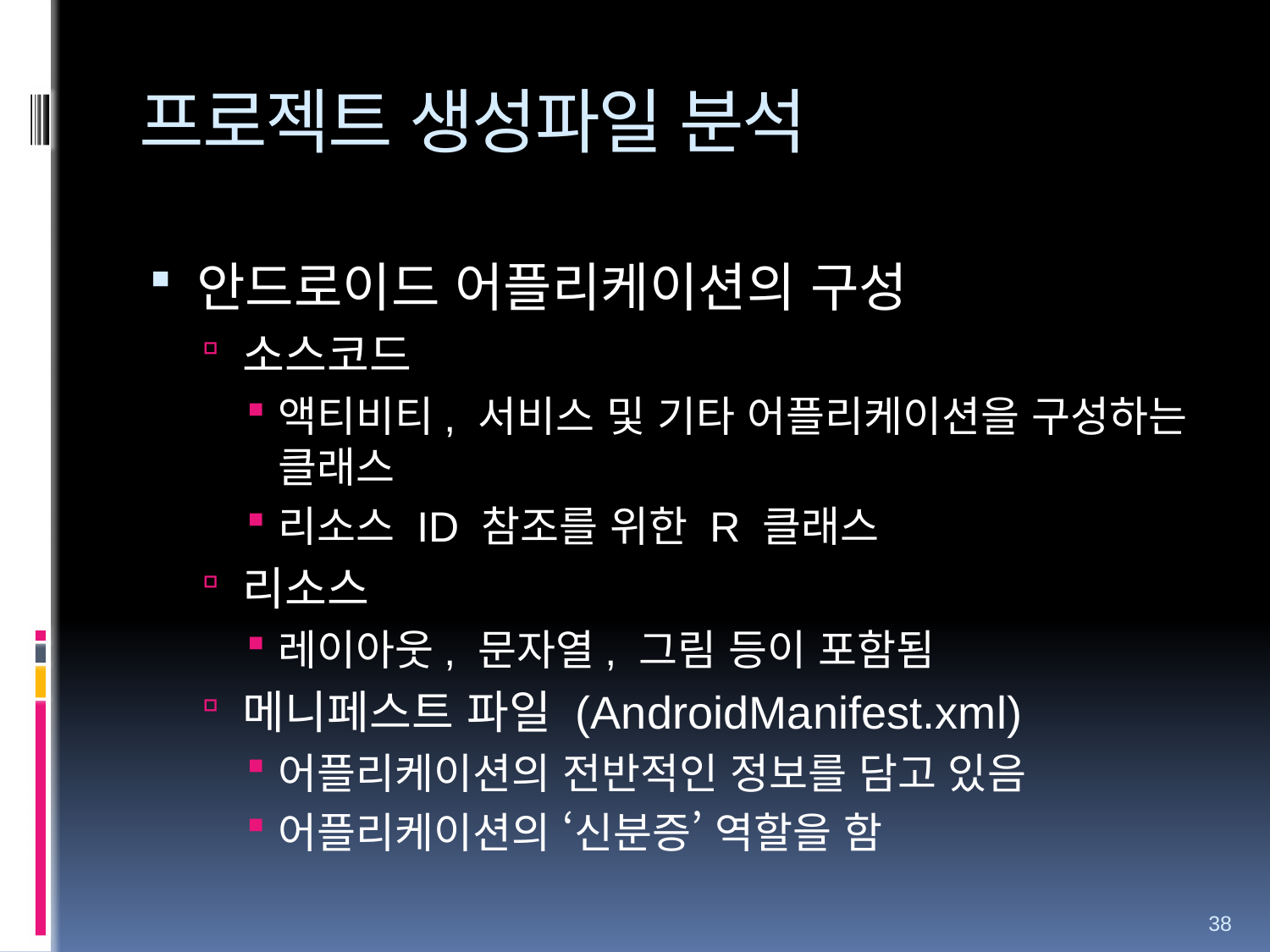

# 프로젝트 생성파일 분석
안드로이드 어플리케이션의 구성
소스코드
액티비티, 서비스 및 기타 어플리케이션을 구성하는 클래스
리소스 ID 참조를 위한 R 클래스
리소스
레이아웃, 문자열, 그림 등이 포함됨
메니페스트 파일 (AndroidManifest.xml)
어플리케이션의 전반적인 정보를 담고 있음
어플리케이션의 ‘신분증’ 역할을 함
38